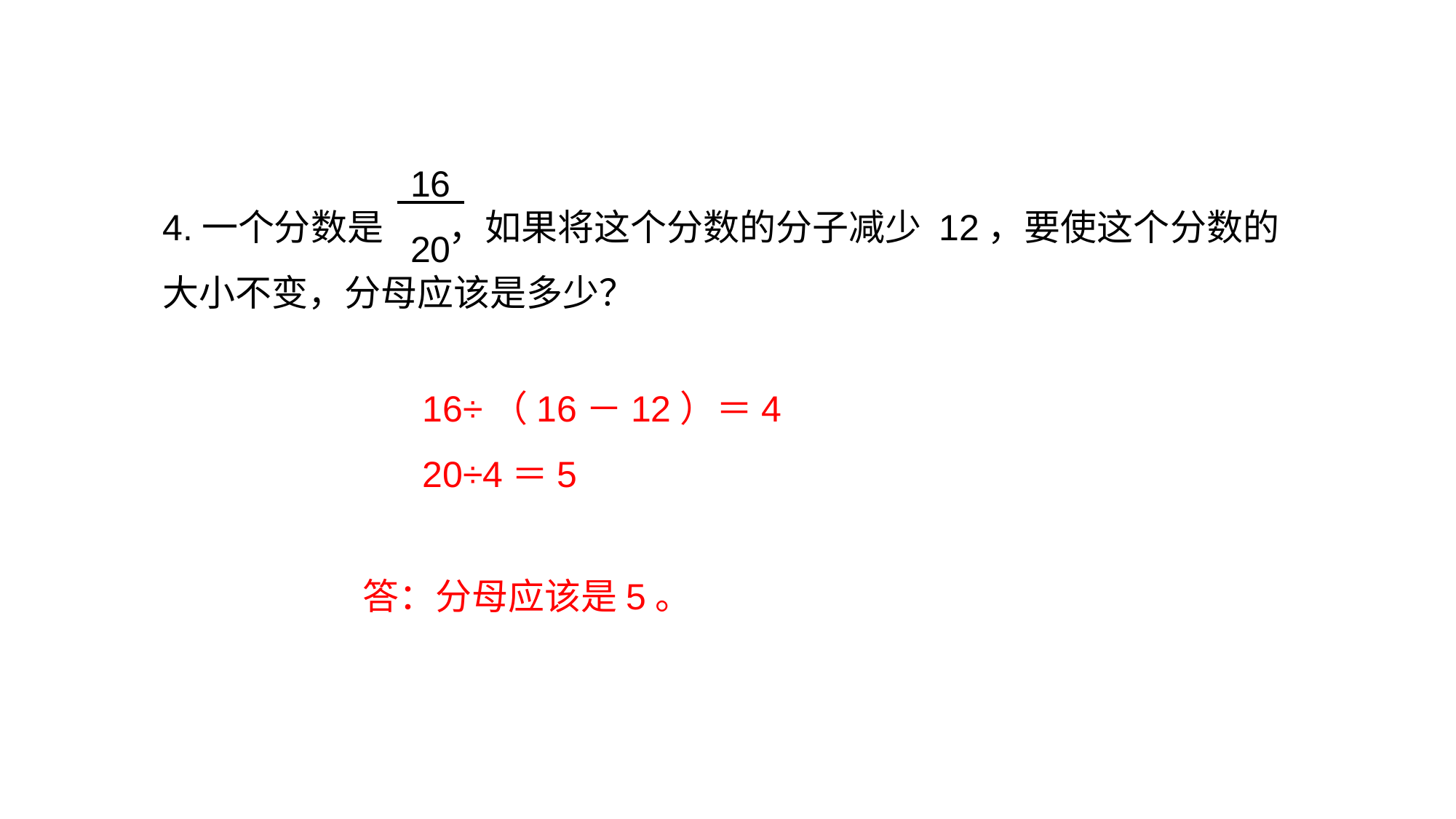

16
20
4.一个分数是        ，如果将这个分数的分子减少 12，要使这个分数的大小不变，分母应该是多少？
16÷（16－12）＝4
20÷4＝5
答：分母应该是5。